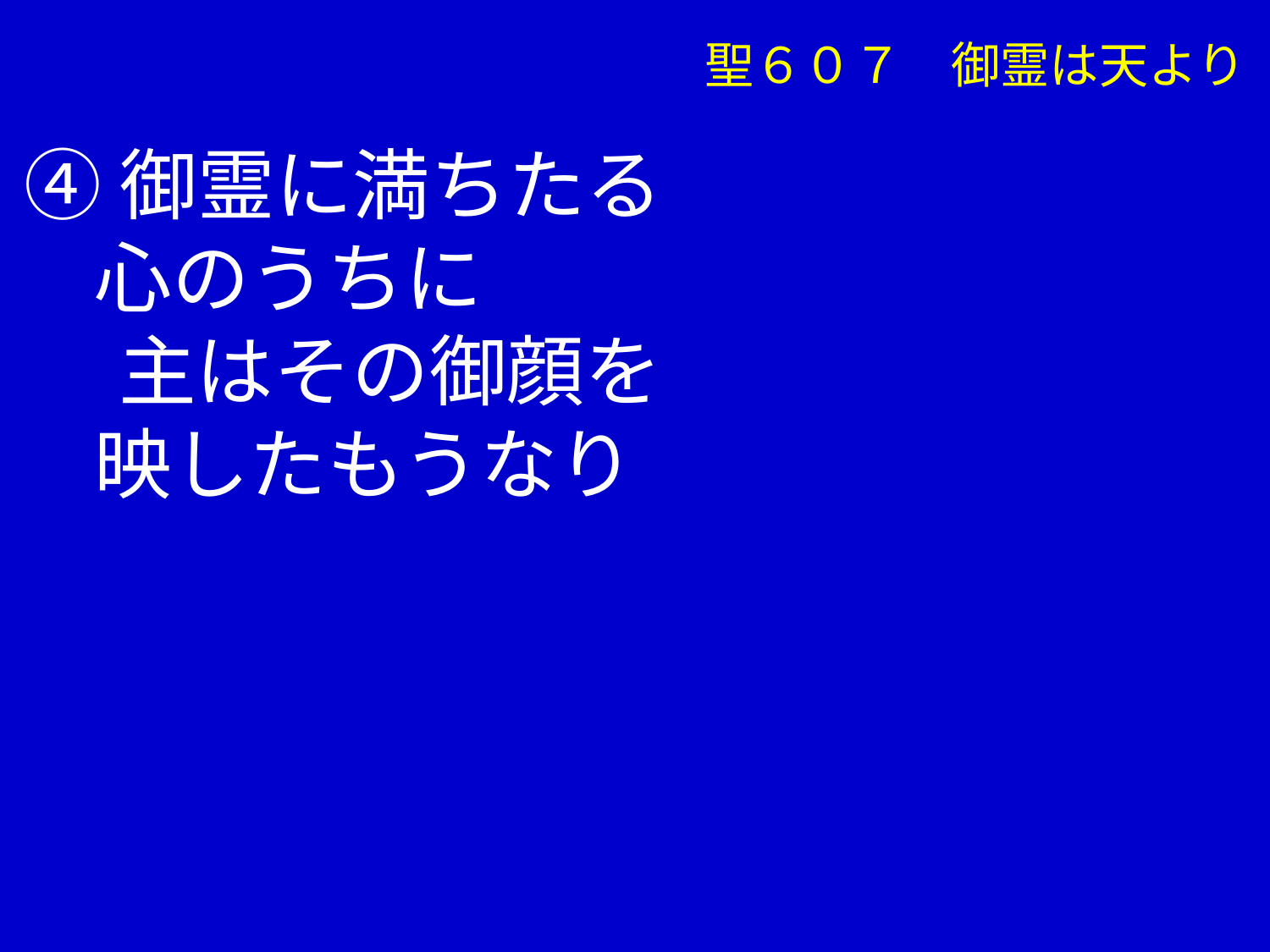

聖６０７　御霊は天より
④御霊に満ちたる
   心のうちに
　 主はその御顔を
   映したもうなり